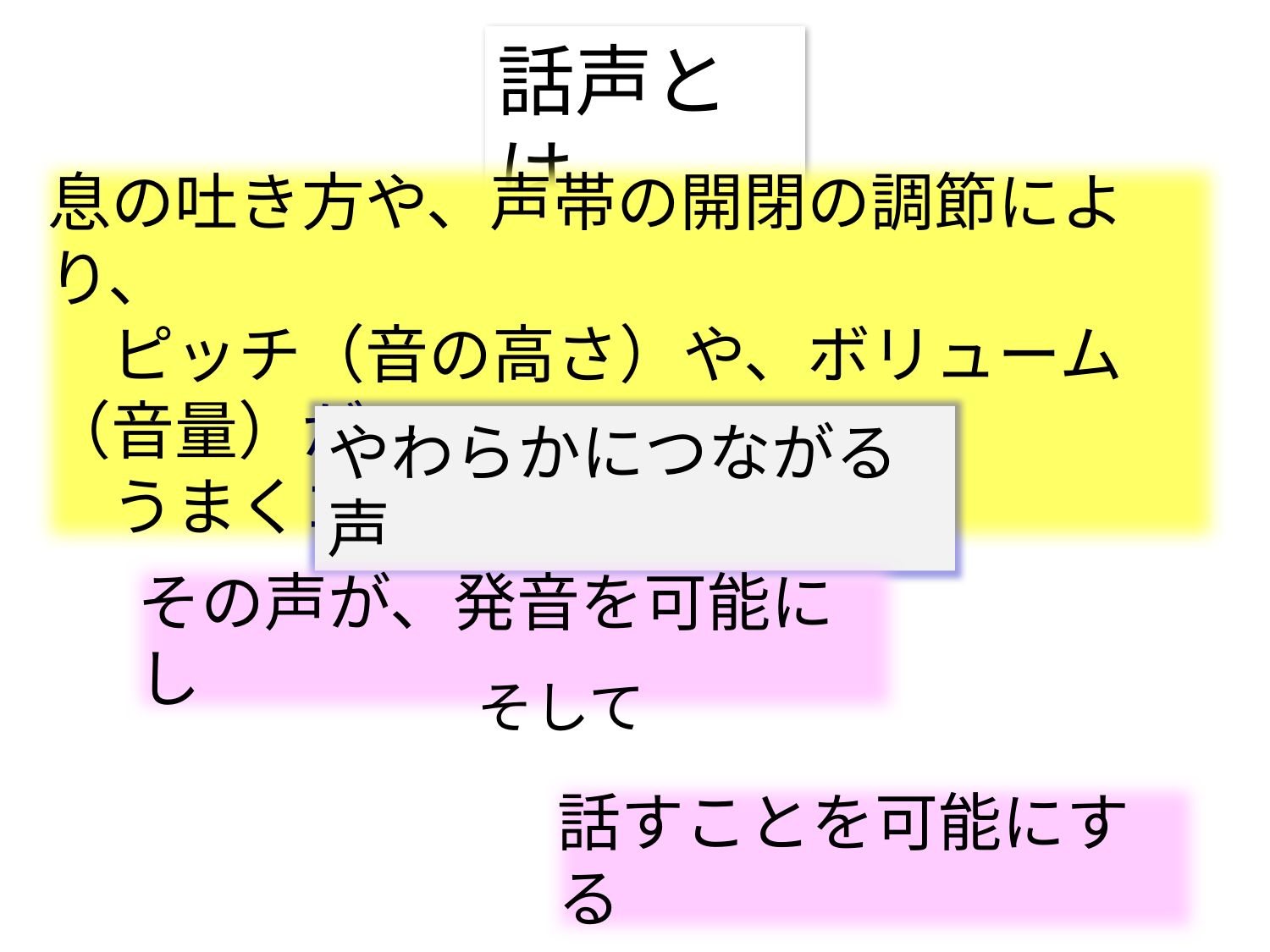

話声とは
息の吐き方や、声帯の開閉の調節により、
　ピッチ（音の高さ）や、ボリューム（音量）が
　うまくコントロールされた
やわらかにつながる声
その声が、発音を可能にし
そして
話すことを可能にする